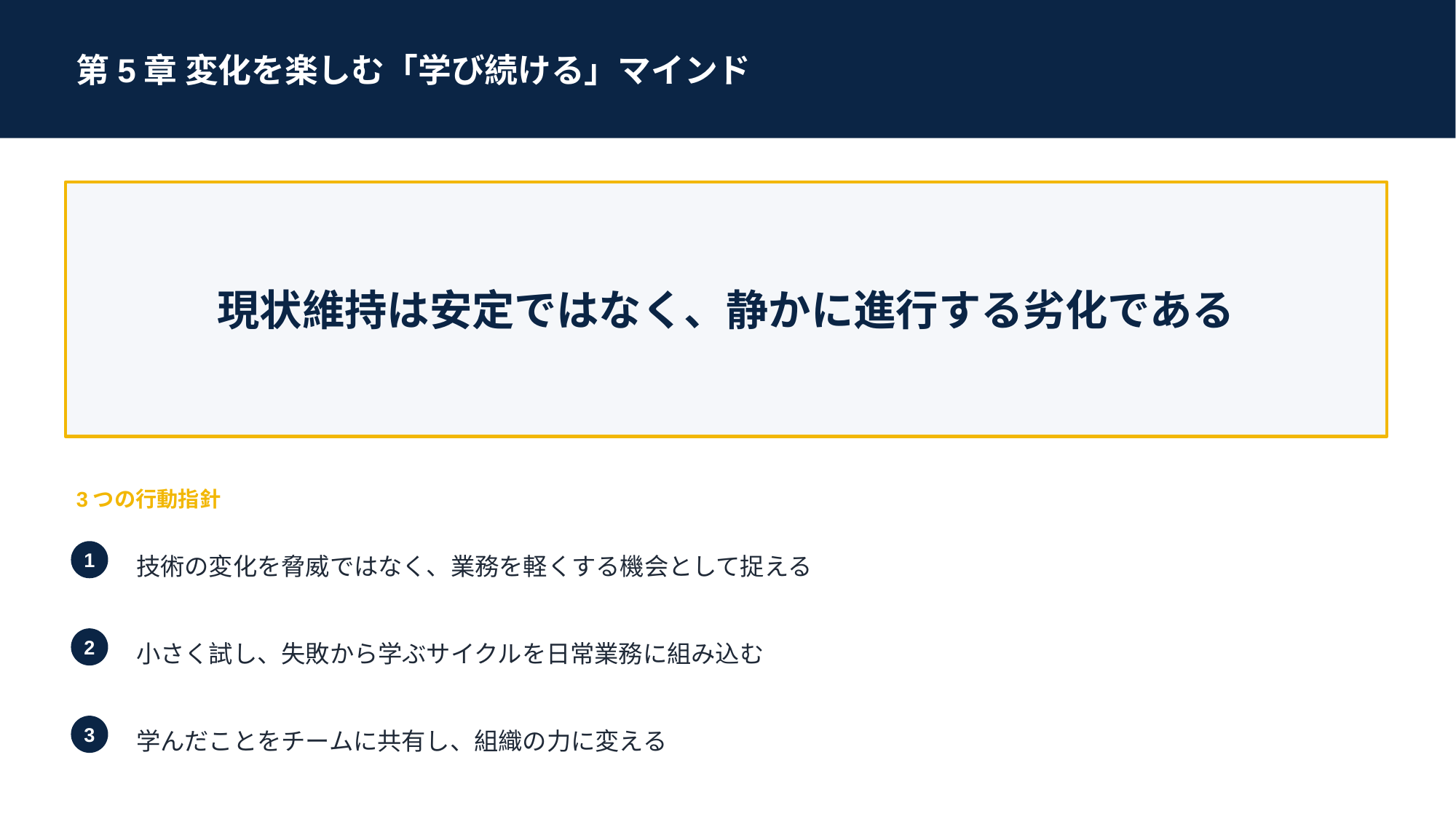

第5章 変化を楽しむ「学び続ける」マインド

現状維持は安定ではなく、静かに進行する劣化である
3つの行動指針
技術の変化を脅威ではなく、業務を軽くする機会として捉える

1
小さく試し、失敗から学ぶサイクルを日常業務に組み込む

2
学んだことをチームに共有し、組織の力に変える

3